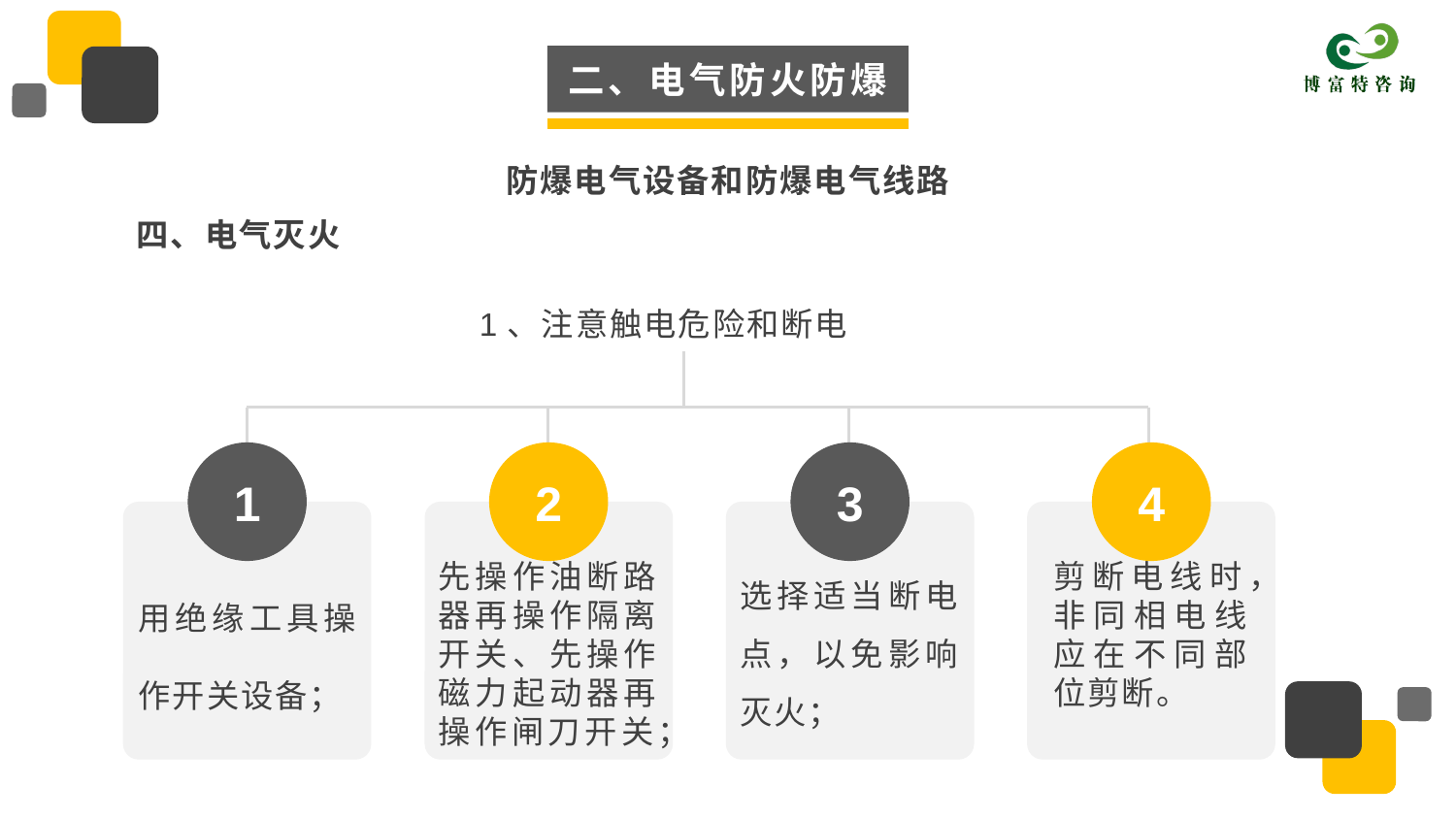

二、电气防火防爆
防爆电气设备和防爆电气线路
四、电气灭火
1、注意触电危险和断电
1
2
3
4

先操作油断路器再操作隔离开关、先操作磁力起动器再操作闸刀开关；
选择适当断电点，以免影响灭火；
剪断电线时，非同相电线应在不同部位剪断。
用绝缘工具操作开关设备；